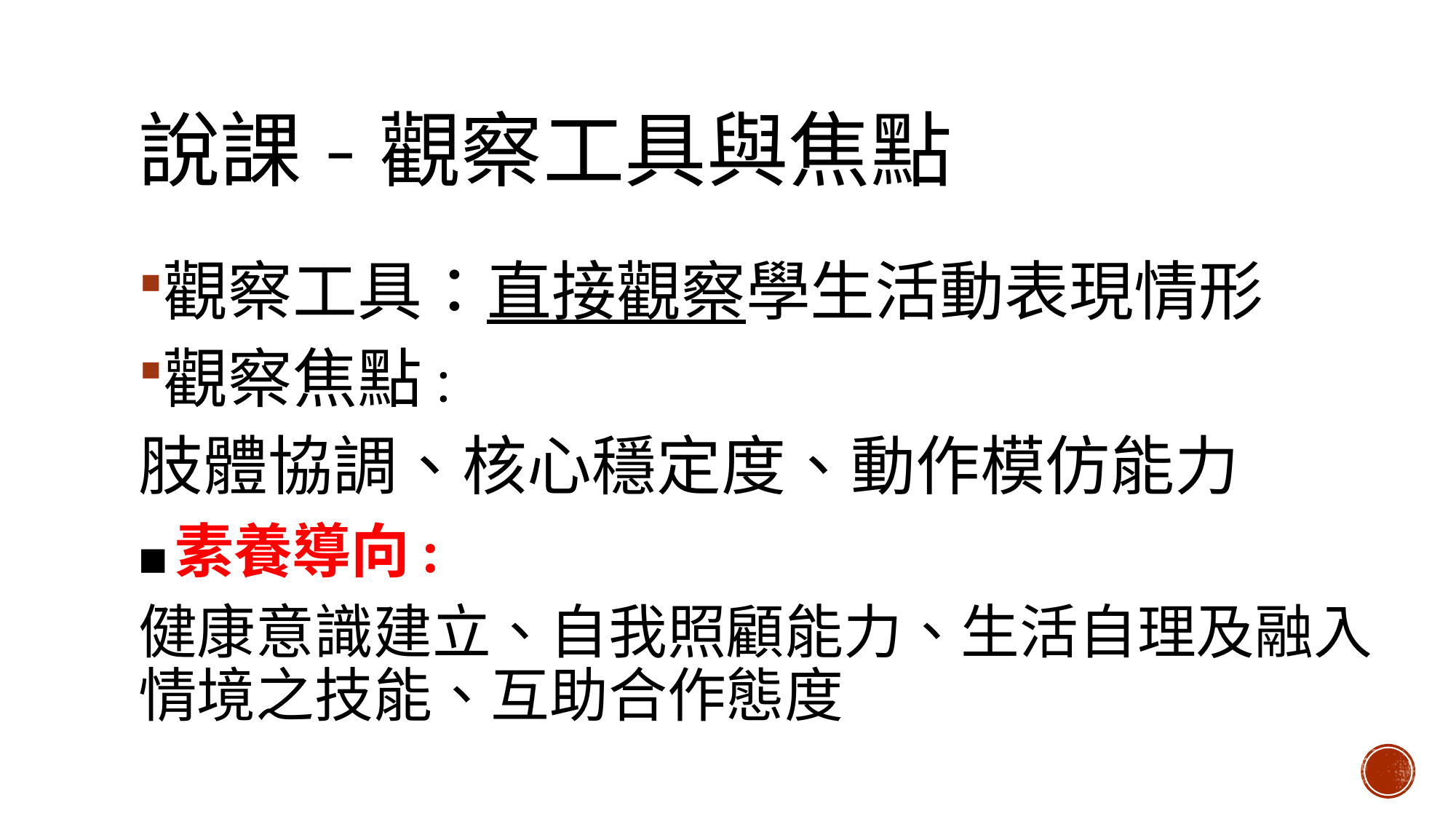

# 說課-觀察工具與焦點
觀察工具：直接觀察學生活動表現情形
觀察焦點:
肢體協調、核心穩定度、動作模仿能力
■素養導向:
健康意識建立、自我照顧能力、生活自理及融入情境之技能、互助合作態度